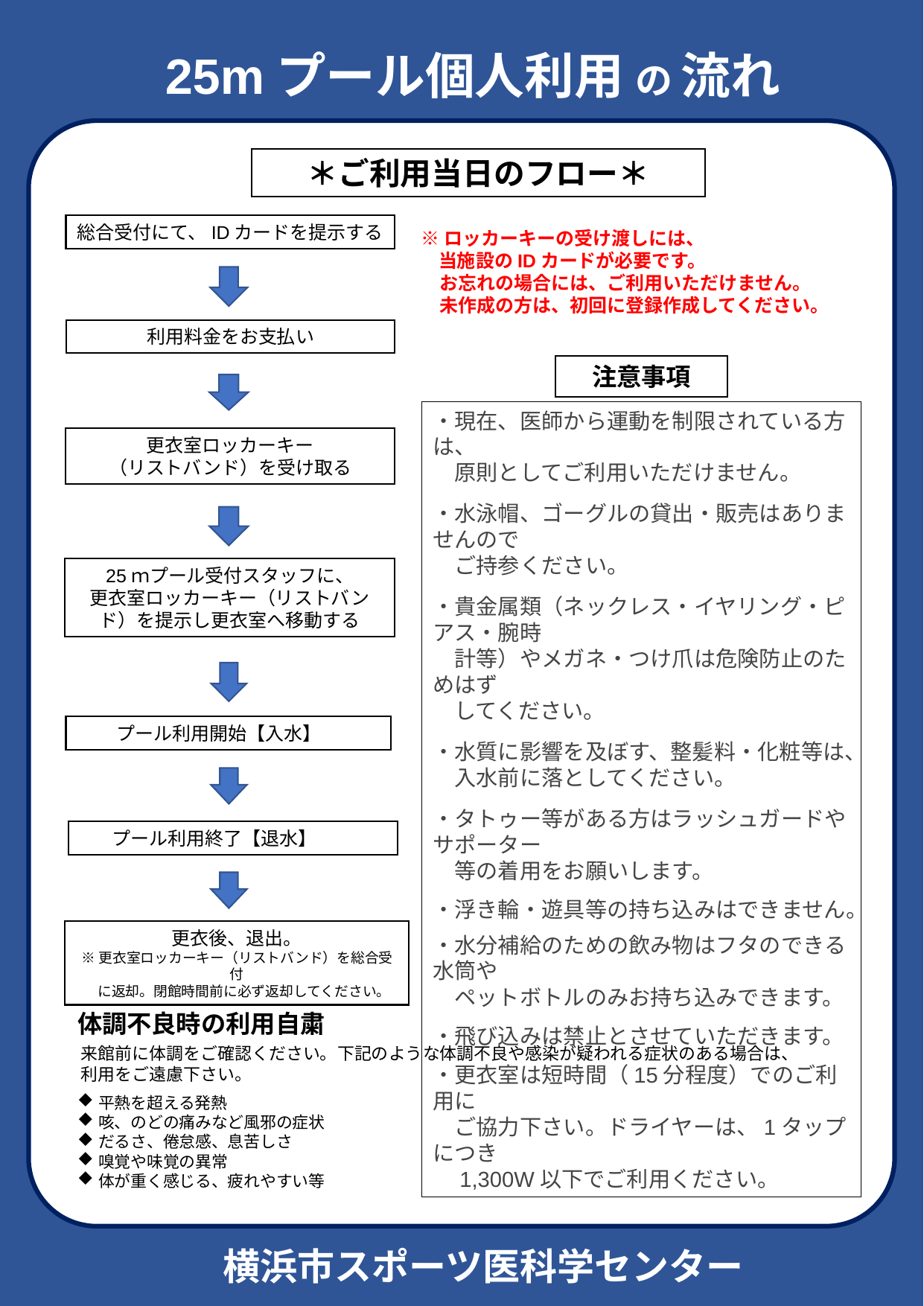

25mプール個人利用 の 流れ

＊ご利用当日のフロー＊
※ロッカーキーの受け渡しには、
   当施設のIDカードが必要です。
　お忘れの場合には、ご利用いただけません。
　未作成の方は、初回に登録作成してください。
総合受付にて、IDカードを提示する

利用料金をお支払い
更衣室ロッカーキー
（リストバンド）を受け取る

25ｍプール受付スタッフに、
更衣室ロッカーキー（リストバンド）を提示し更衣室へ移動する

プール利用開始【入水】

プール利用終了【退水】

更衣後、退出。
※更衣室ロッカーキー（リストバンド）を総合受付
　に返却。閉館時間前に必ず返却してください。

注意事項
・現在、医師から運動を制限されている方は、
　原則としてご利用いただけません。

・水泳帽、ゴーグルの貸出・販売はありませんので
　ご持参ください。

・貴金属類（ネックレス・イヤリング・ピアス・腕時
　計等）やメガネ・つけ爪は危険防止のためはず
　してください。

・水質に影響を及ぼす、整髪料・化粧等は、
　入水前に落としてください。

・タトゥー等がある方はラッシュガードやサポーター
　等の着用をお願いします。

・浮き輪・遊具等の持ち込みはできません。

・水分補給のための飲み物はフタのできる水筒や
　ペットボトルのみお持ち込みできます。

・飛び込みは禁止とさせていただきます。

・更衣室は短時間（15分程度）でのご利用に
　ご協力下さい。ドライヤーは、1タップにつき
　1,300W以下でご利用ください。
体調不良時の利用自粛
来館前に体調をご確認ください。下記のような体調不良や感染が疑われる症状のある場合は、
利用をご遠慮下さい。

平熱を超える発熱
咳、のどの痛みなど風邪の症状
だるさ、倦怠感、息苦しさ
嗅覚や味覚の異常
体が重く感じる、疲れやすい等
　横浜市スポーツ医科学センター